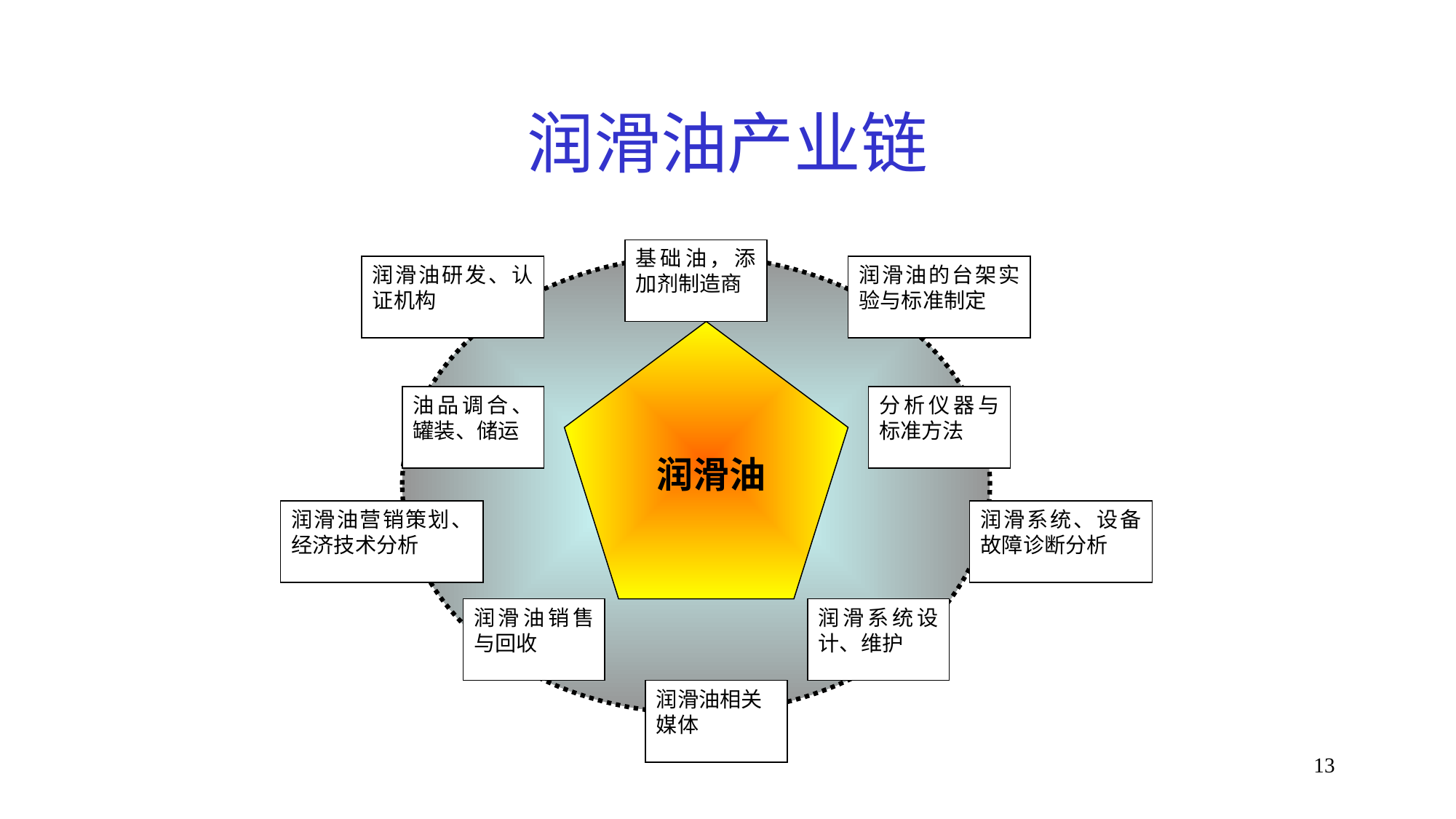

# 润滑油产业链
基础油，添加剂制造商
润滑油研发、认证机构

润滑油的台架实验与标准制定

油品调合、罐装、储运
分析仪器与标准方法
润滑油
润滑油营销策划、经济技术分析
润滑系统、设备故障诊断分析
润滑油销售与回收
润滑系统设计、维护
润滑油相关
媒体
13